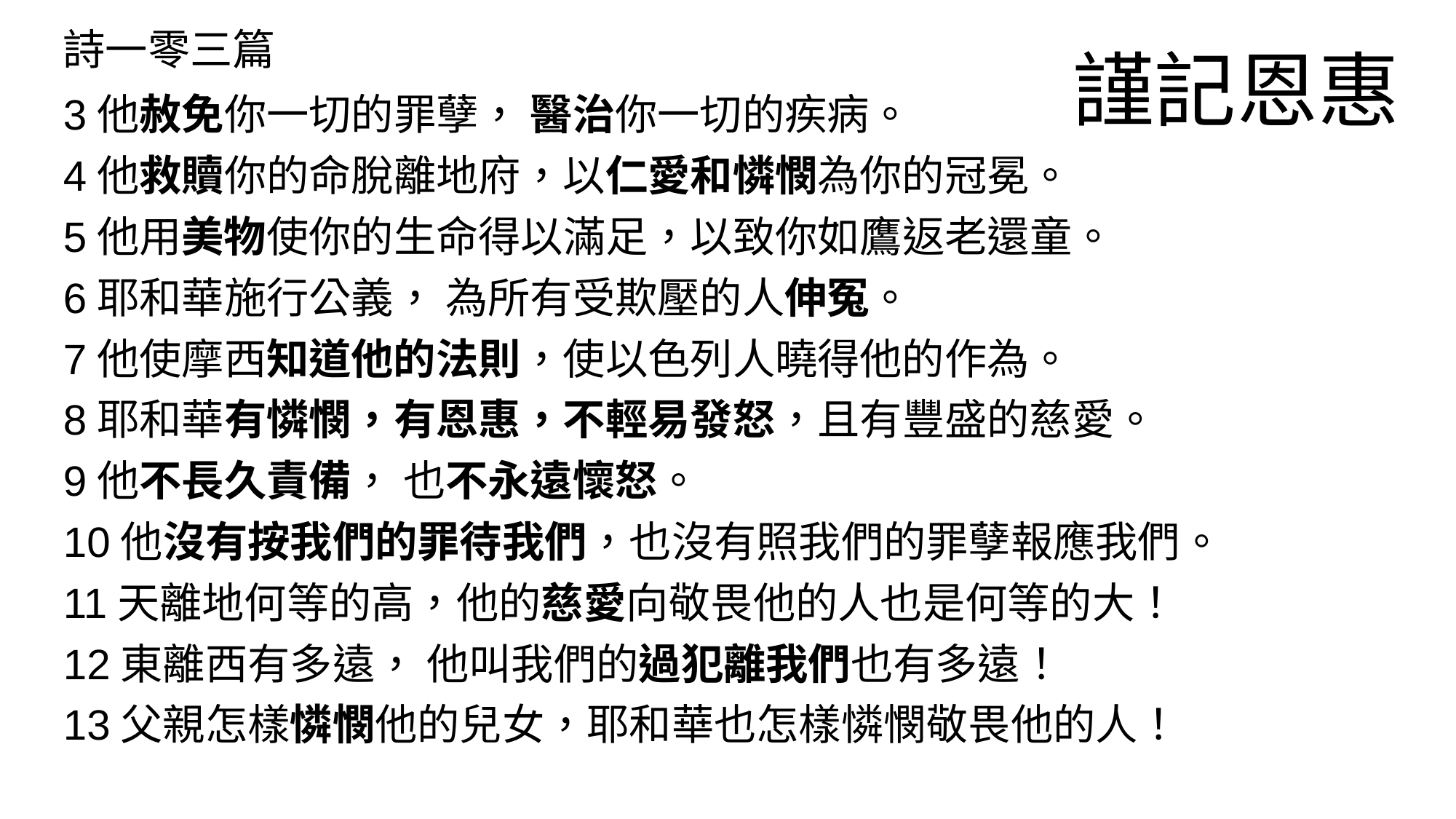

# 詩一零三篇
謹記恩惠
3他赦免你一切的罪孽， 醫治你一切的疾病。
4他救贖你的命脫離地府，以仁愛和憐憫為你的冠冕。
5他用美物使你的生命得以滿足，以致你如鷹返老還童。
6耶和華施行公義， 為所有受欺壓的人伸冤。
7他使摩西知道他的法則，使以色列人曉得他的作為。
8耶和華有憐憫，有恩惠，不輕易發怒，且有豐盛的慈愛。
9他不長久責備， 也不永遠懷怒。
10他沒有按我們的罪待我們，也沒有照我們的罪孽報應我們。
11天離地何等的高，他的慈愛向敬畏他的人也是何等的大！
12東離西有多遠， 他叫我們的過犯離我們也有多遠！
13父親怎樣憐憫他的兒女，耶和華也怎樣憐憫敬畏他的人！